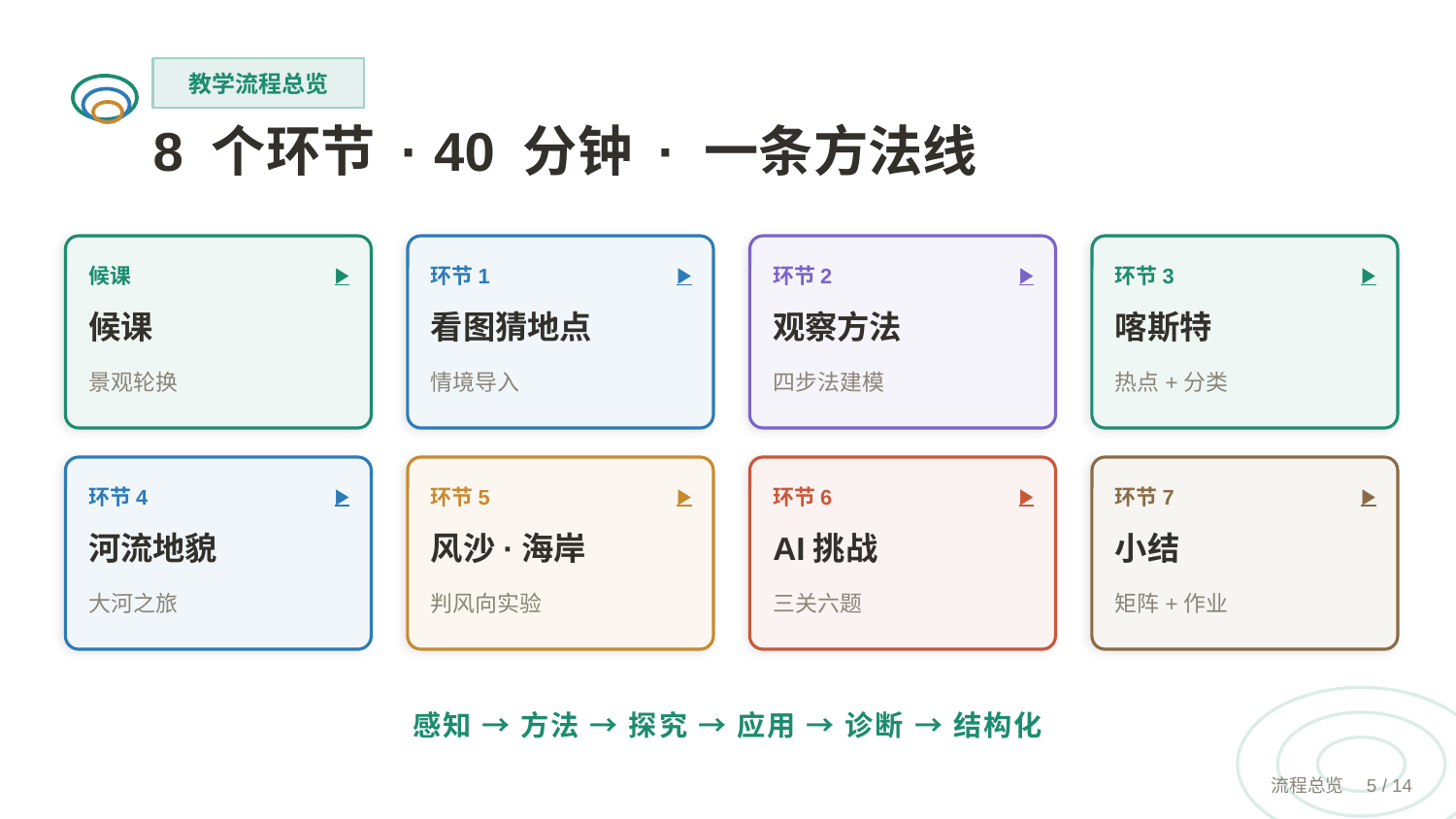

教学流程总览

8 个环节 · 40 分钟 · 一条方法线

▶
▶
▶
▶
候课
环节1
环节2
环节3
候课
看图猜地点
观察方法
喀斯特
景观轮换
情境导入
四步法建模
热点+分类

▶
▶
▶
▶
环节4
环节5
环节6
环节7
河流地貌
风沙·海岸
AI挑战
小结
大河之旅
判风向实验
三关六题
矩阵+作业

感知 → 方法 → 探究 → 应用 → 诊断 → 结构化

流程总览　5 / 14